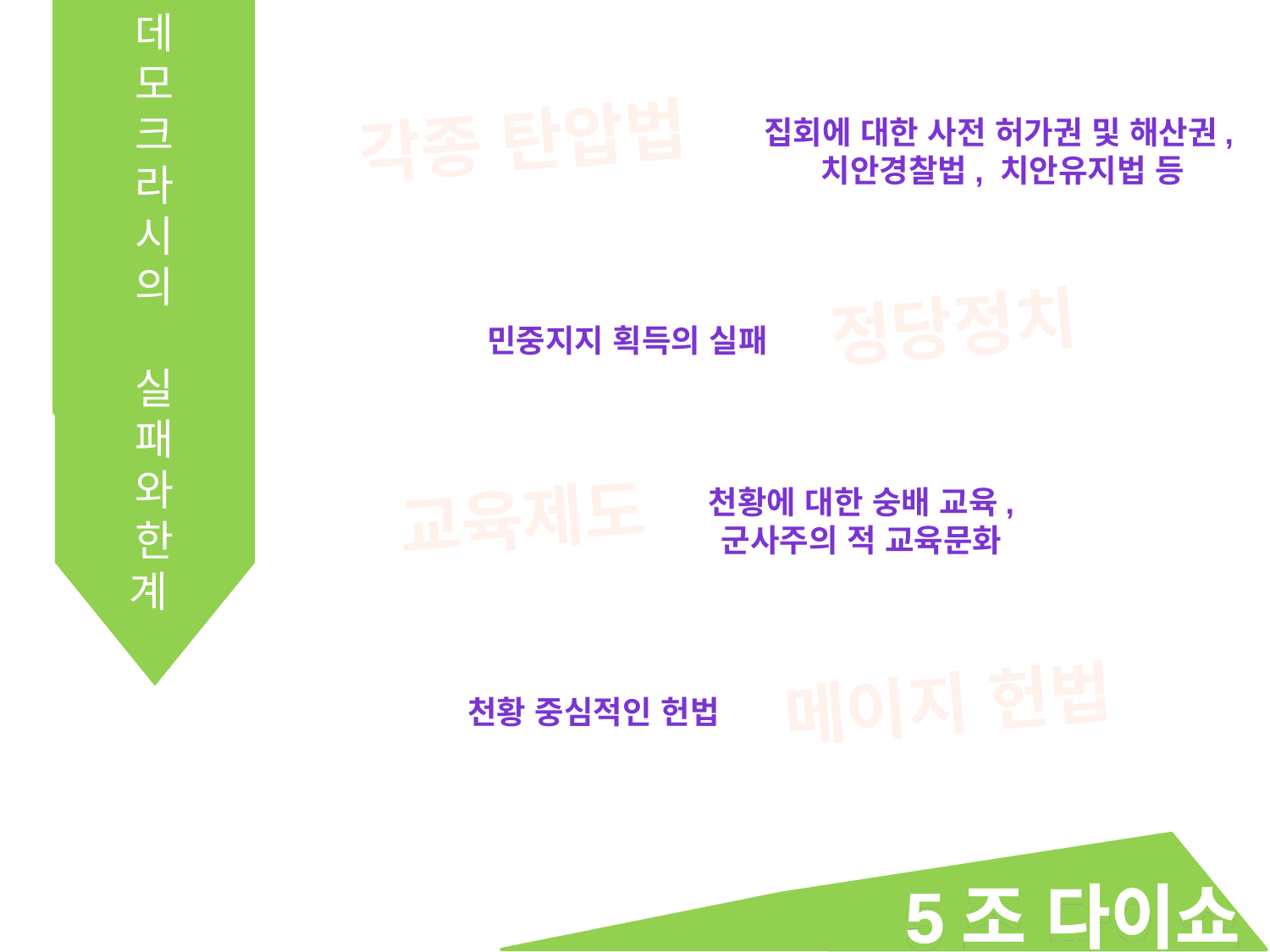

데모크라시
의

실패와
한계
각종 탄압법
집회에 대한 사전 허가권 및 해산권,치안경찰법, 치안유지법 등

정당정치
민중지지 획득의 실패

교육제도
천황에 대한 숭배 교육, 군사주의 적 교육문화
메이지 헌법
천황 중심적인 헌법